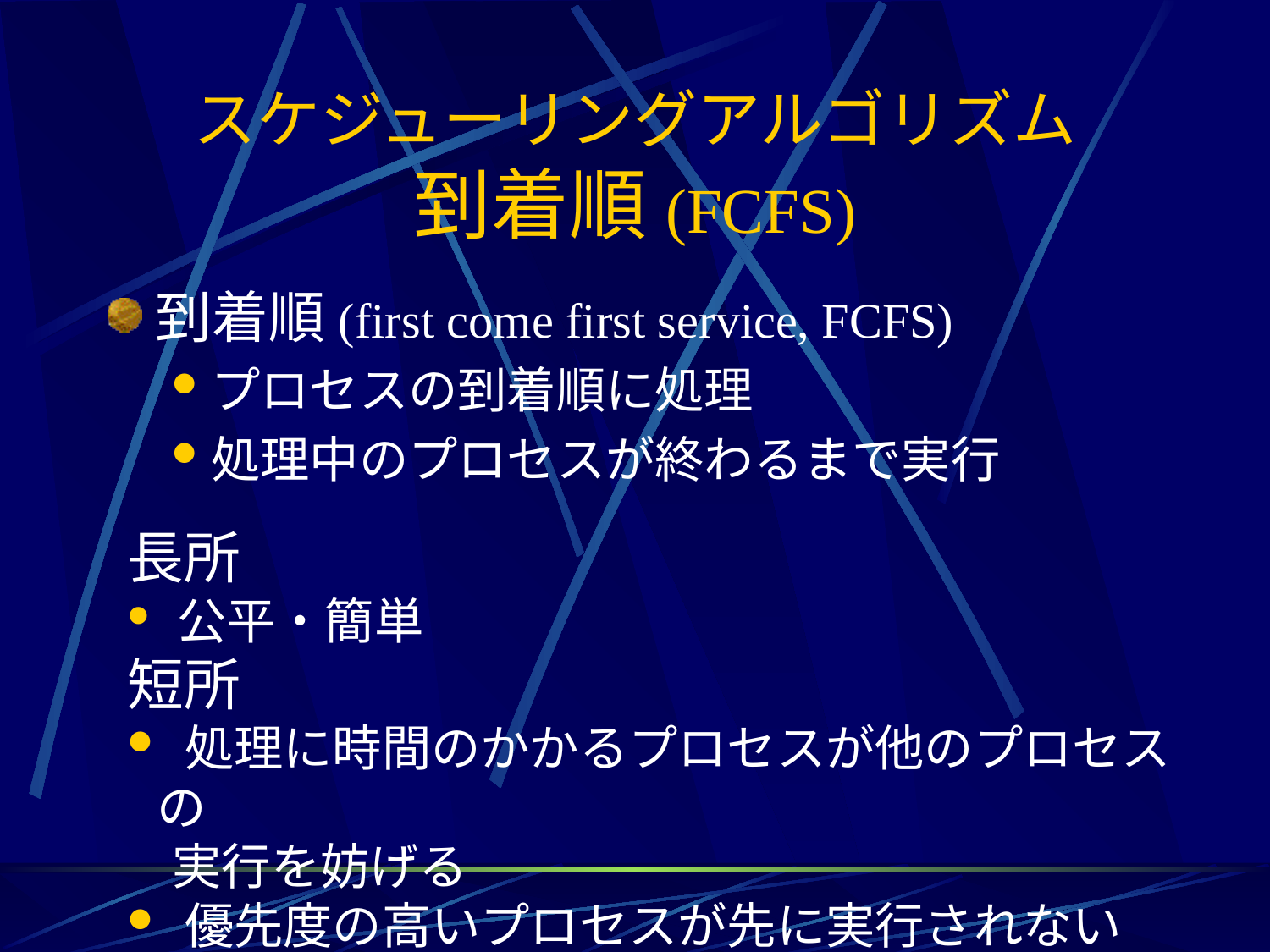

# スケジューリングアルゴリズム 到着順(FCFS)
到着順(first come first service, FCFS)
プロセスの到着順に処理
処理中のプロセスが終わるまで実行
長所
 公平・簡単
短所
 処理に時間のかかるプロセスが他のプロセスの
   実行を妨げる
 優先度の高いプロセスが先に実行されない